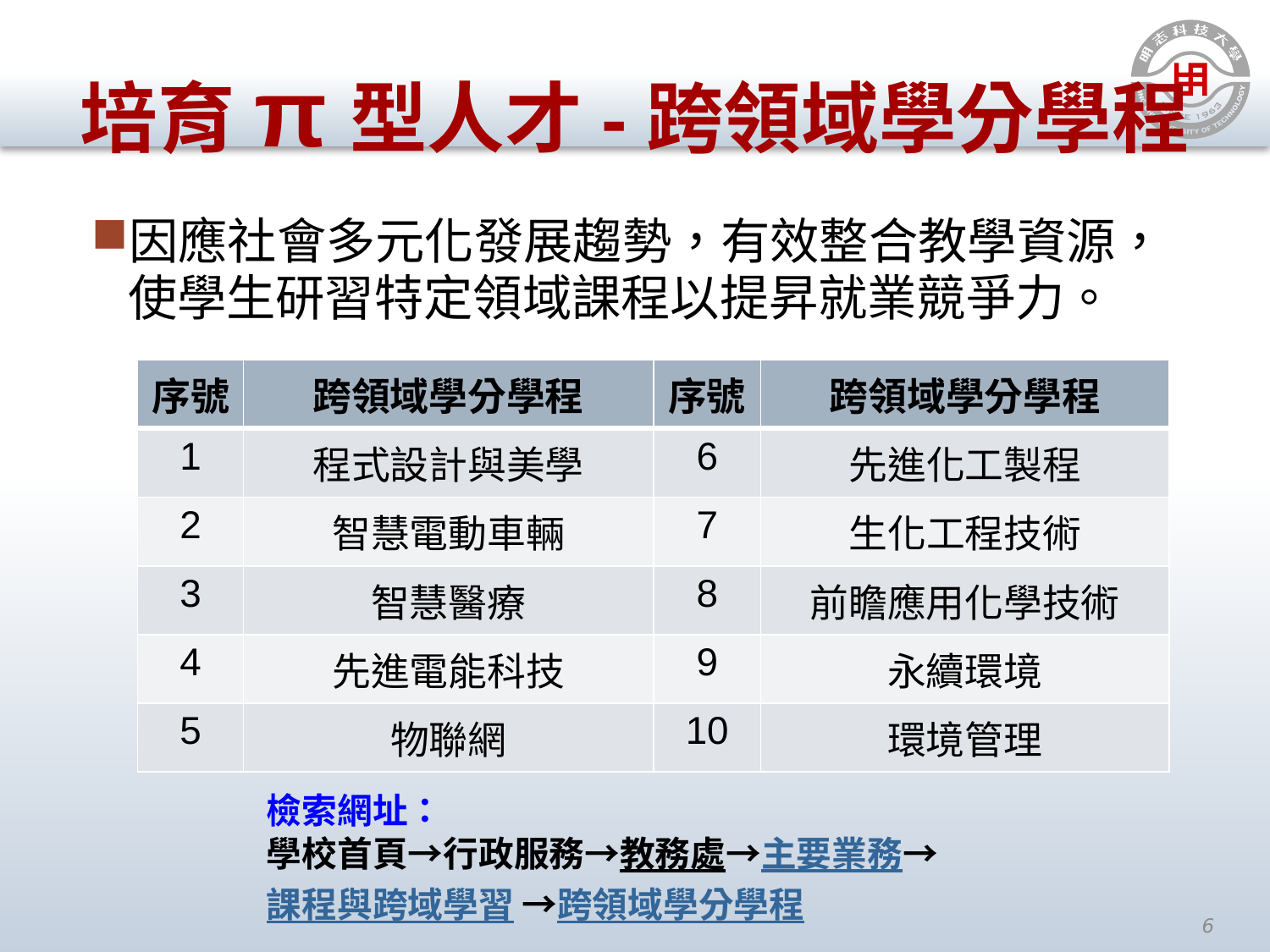

培育π型人才-跨領域學分學程
因應社會多元化發展趨勢，有效整合教學資源，使學生研習特定領域課程以提昇就業競爭力。

| 序號 | 跨領域學分學程 | 序號 | 跨領域學分學程 |
| --- | --- | --- | --- |
| 1 | 程式設計與美學 | 6 | 先進化工製程 |
| 2 | 智慧電動車輛 | 7 | 生化工程技術 |
| 3 | 智慧醫療 | 8 | 前瞻應用化學技術 |
| 4 | 先進電能科技 | 9 | 永續環境 |
| 5 | 物聯網 | 10 | 環境管理 |
檢索網址：
學校首頁→行政服務→教務處→主要業務→課程與跨域學習 →跨領域學分學程
6